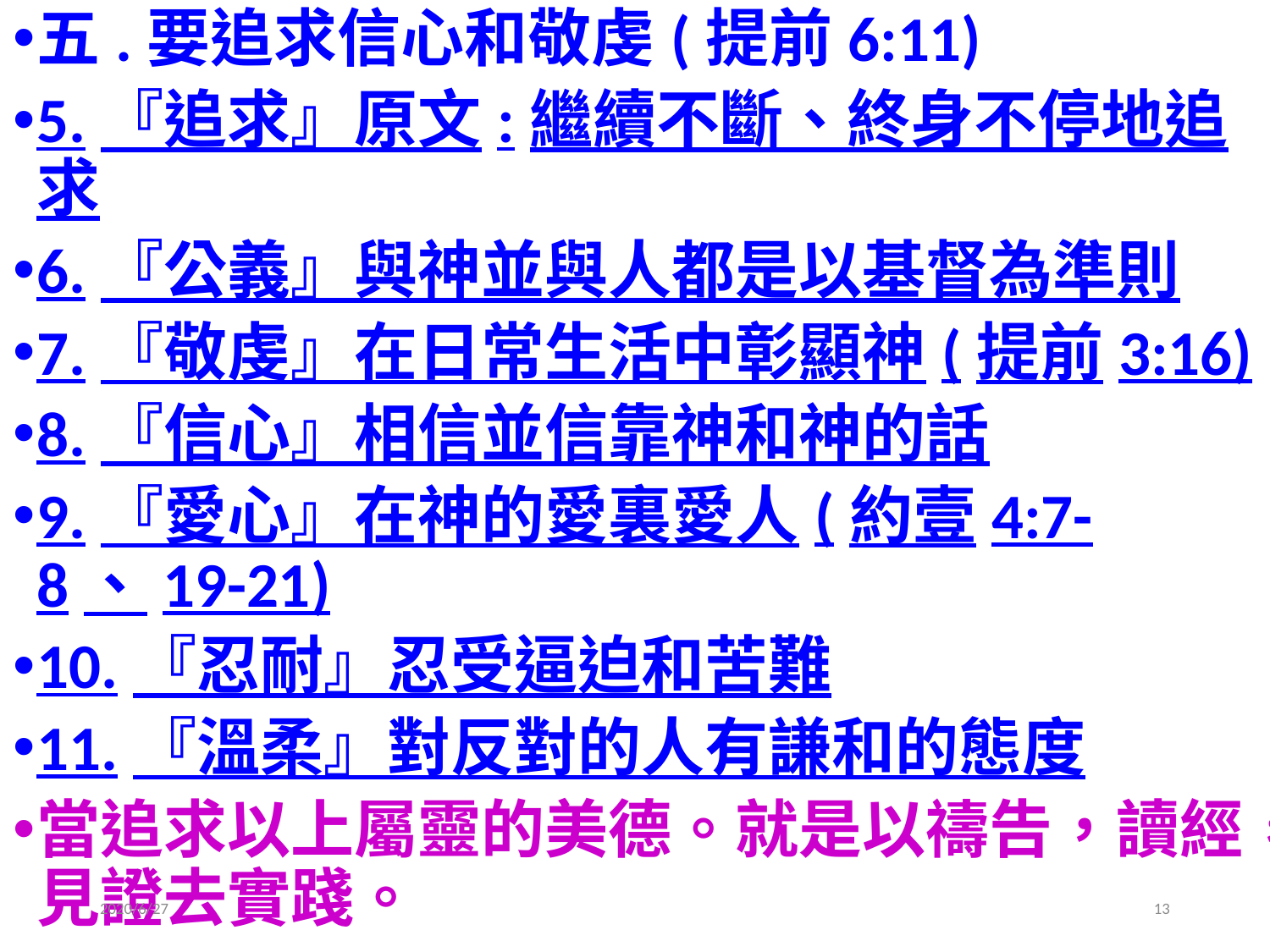

五.要追求信心和敬虔(提前6:11)
5.『追求』原文:繼續不斷、終身不停地追求
6.『公義』與神並與人都是以基督為準則
7.『敬虔』在日常生活中彰顯神(提前3:16)
8.『信心』相信並信靠神和神的話
9.『愛心』在神的愛裏愛人(約壹4:7-8、19-21)
10.『忍耐』忍受逼迫和苦難
11.『溫柔』對反對的人有謙和的態度
當追求以上屬靈的美德。就是以禱告，讀經，見證去實踐。

2020/6/27
13